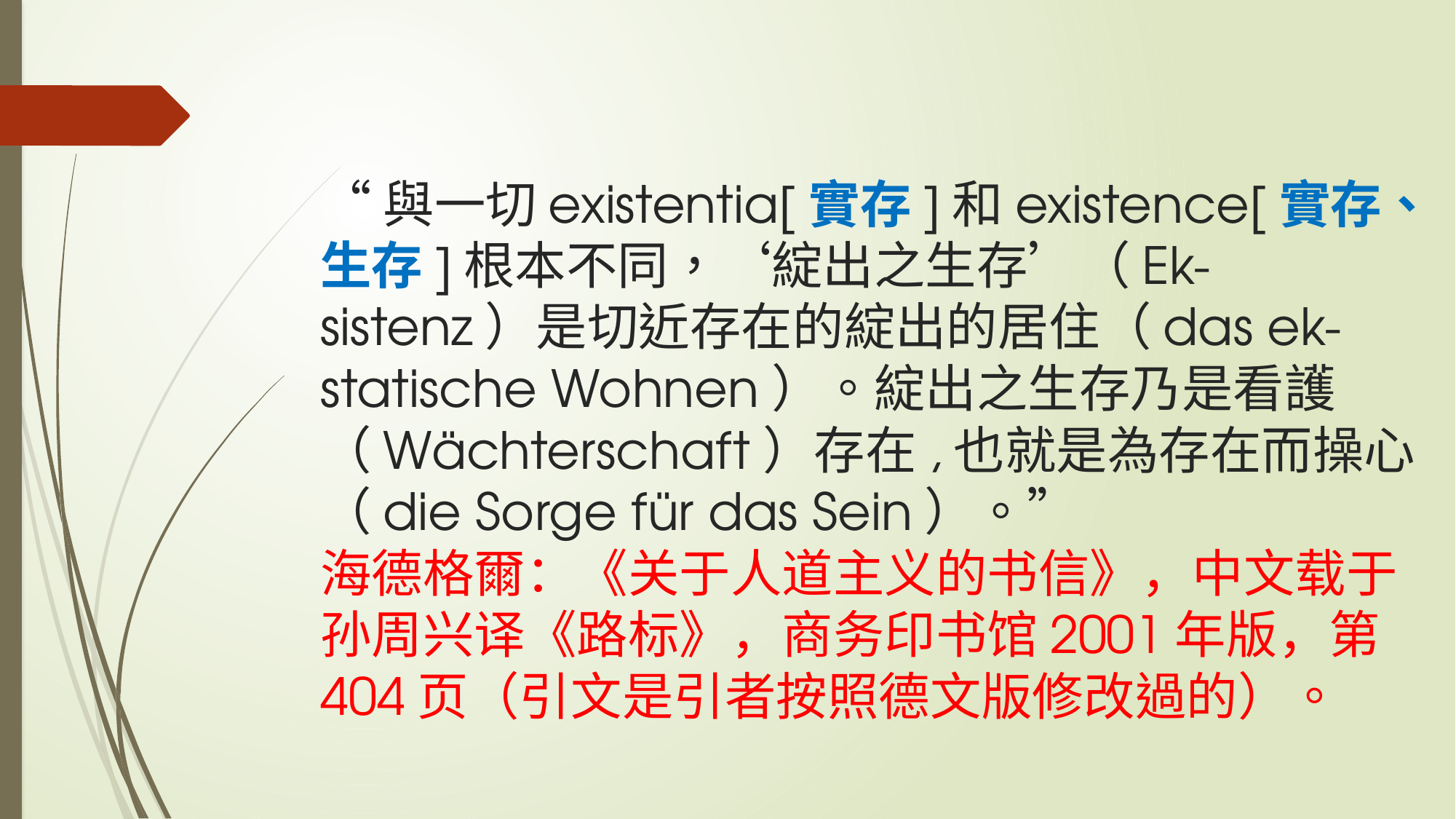

# “與一切existentia[實存]和existence[實存、生存]根本不同，‘綻出之生存’（Ek-sistenz）是切近存在的綻出的居住（das ek-statische Wohnen）。綻出之生存乃是看護（Wächterschaft）存在,也就是為存在而操心（die Sorge für das Sein）。” 海德格爾：《关于人道主义的书信》，中文载于孙周兴译《路标》，商务印书馆2001年版，第404页（引文是引者按照德文版修改過的）。